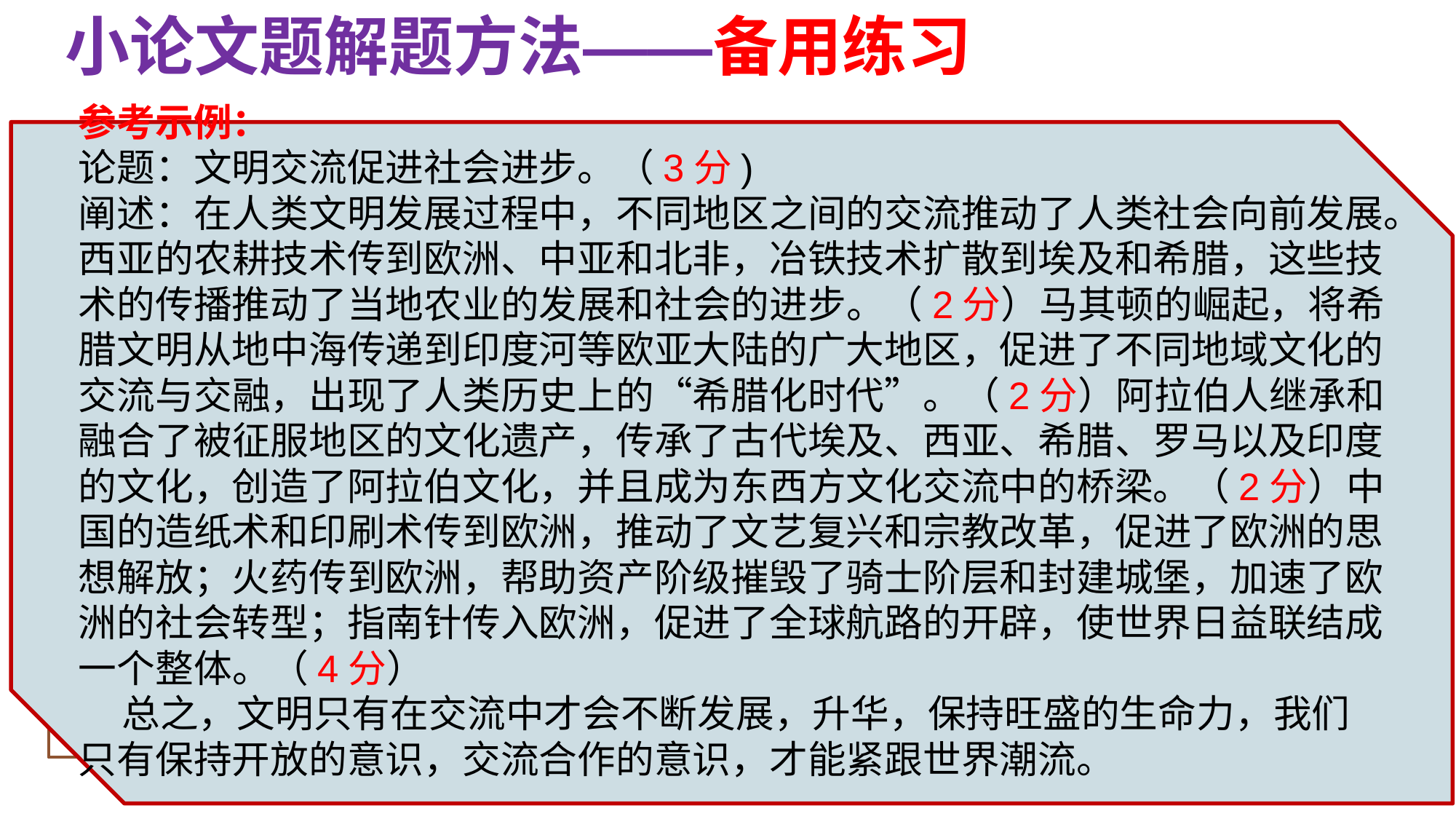

小论文题解题方法——备用练习
参考示例：
论题：文明交流促进社会进步。（3分)
阐述：在人类文明发展过程中，不同地区之间的交流推动了人类社会向前发展。西亚的农耕技术传到欧洲、中亚和北非，冶铁技术扩散到埃及和希腊，这些技术的传播推动了当地农业的发展和社会的进步。（2分）马其顿的崛起，将希腊文明从地中海传递到印度河等欧亚大陆的广大地区，促进了不同地域文化的交流与交融，出现了人类历史上的“希腊化时代”。（2分）阿拉伯人继承和融合了被征服地区的文化遗产，传承了古代埃及、西亚、希腊、罗马以及印度的文化，创造了阿拉伯文化，并且成为东西方文化交流中的桥梁。（2分）中国的造纸术和印刷术传到欧洲，推动了文艺复兴和宗教改革，促进了欧洲的思想解放；火药传到欧洲，帮助资产阶级摧毁了骑士阶层和封建城堡，加速了欧洲的社会转型；指南针传入欧洲，促进了全球航路的开辟，使世界日益联结成一个整体。（4分）
    总之，文明只有在交流中才会不断发展，升华，保持旺盛的生命力，我们只有保持开放的意识，交流合作的意识，才能紧跟世界潮流。

17．阅读材料，完成下列要求。（13分）
材料:人类学家博厄斯认为：“人类的历史证明，一个社会群体，其文化的进步往往取决于它是否有机会吸取邻近社会群体的经验。一个社会群体所获得的种种发现可以传给其他社会群体；彼此之间的交流愈多样化，相互学习的机会也就愈多。大体上，文化最原始的部落也就是那些长期与世隔绝的部落，因而，它们不能从邻近部落所取得的文化成就中获得好处。”
—摘编自（美）斯塔夫里阿诺斯《全球通史》
根据材料，自拟论题，并结合所学世界史的知识予以阐述。（要求：观点明确，史论结合，史实准确，逻辑清晰。）
寻找史实论据：
1、西亚农耕技术的外传
2、希腊文明的扩展
3、阿拉伯文化
4、新航路开辟
5、中国古代四大发明对欧洲的影响
……
拟定论题：1、文明交流推动社会进步。
（或社会发展需要文明间的交流。）
2、古代印欧人的迁徙促进不同地区社会发展。
3、新航路开辟客观上推动了世界整体发展。
4、近现代移民促进了美国/新加坡多元文化发展。
……

文明的交流有利于社会进步，封闭孤立导致自身落后。
材料主旨：